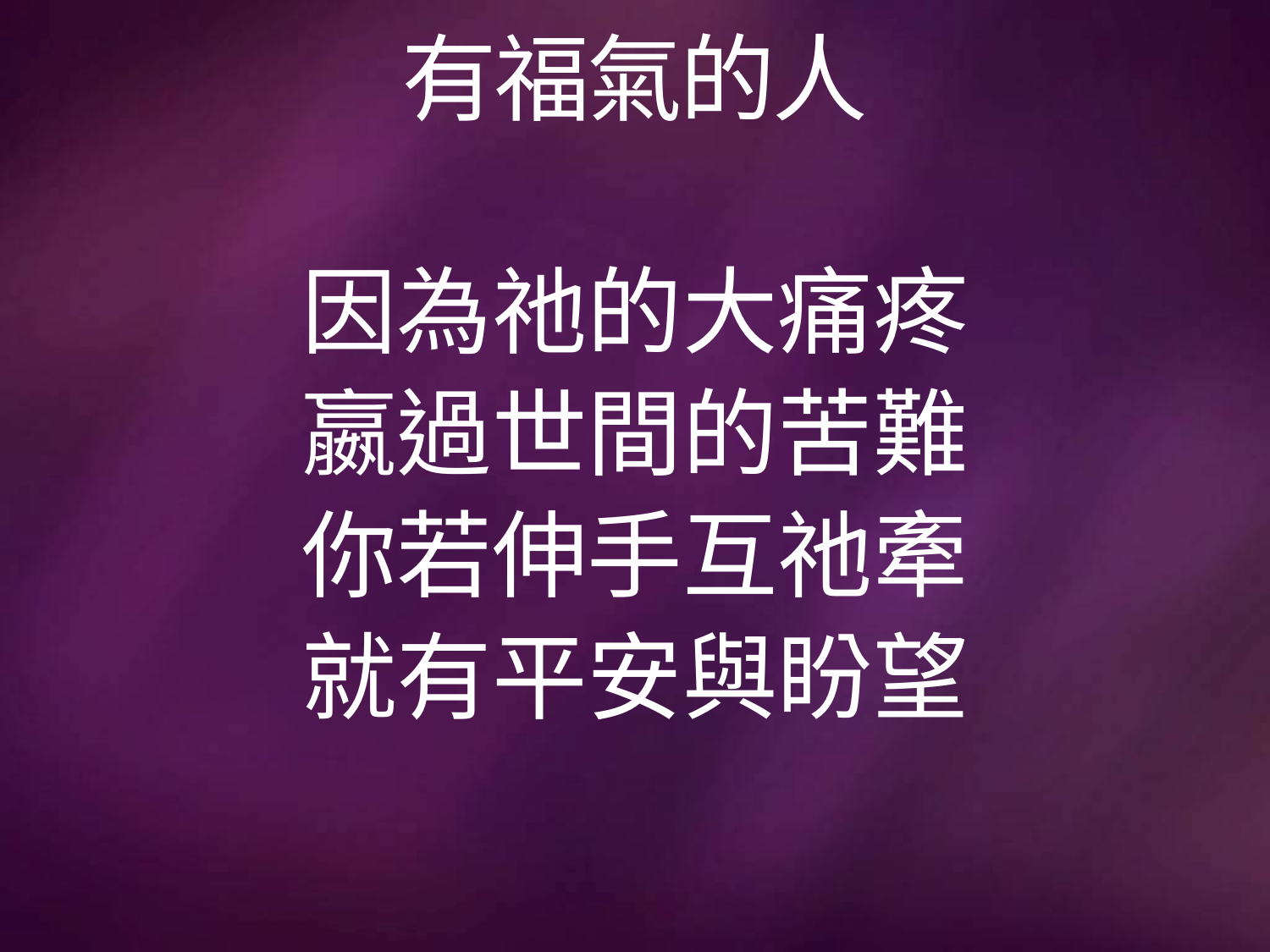

# 有福氣的人
因為祂的大痛疼
嬴過世間的苦難
你若伸手互祂牽
就有平安與盼望